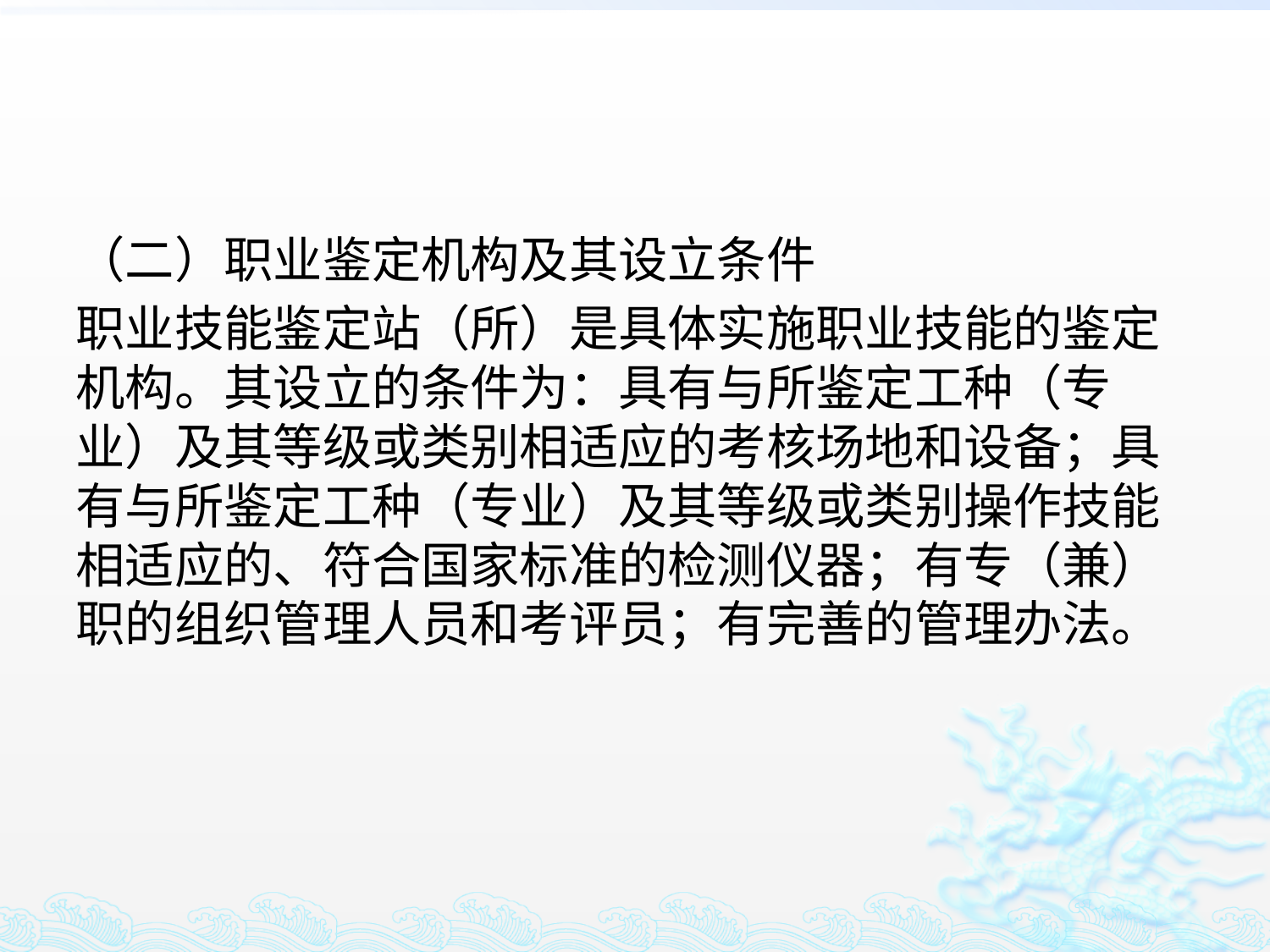

#
（二）职业鉴定机构及其设立条件
职业技能鉴定站（所）是具体实施职业技能的鉴定机构。其设立的条件为：具有与所鉴定工种（专业）及其等级或类别相适应的考核场地和设备；具有与所鉴定工种（专业）及其等级或类别操作技能相适应的、符合国家标准的检测仪器；有专（兼）职的组织管理人员和考评员；有完善的管理办法。